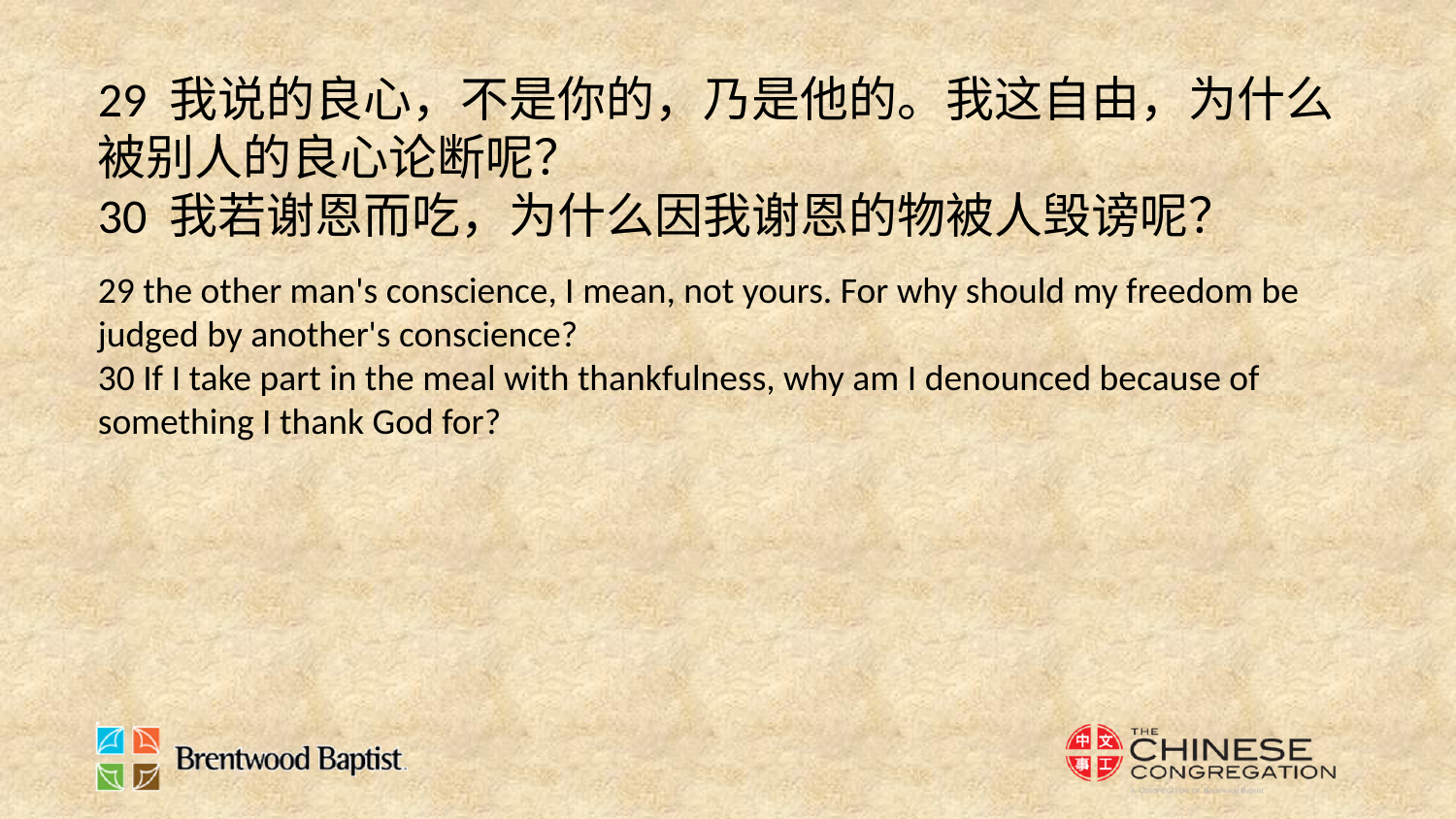

29 我说的良心，不是你的，乃是他的。我这自由，为什么被别人的良心论断呢？
30 我若谢恩而吃，为什么因我谢恩的物被人毁谤呢？

29 the other man's conscience, I mean, not yours. For why should my freedom be judged by another's conscience?
30 If I take part in the meal with thankfulness, why am I denounced because of something I thank God for?